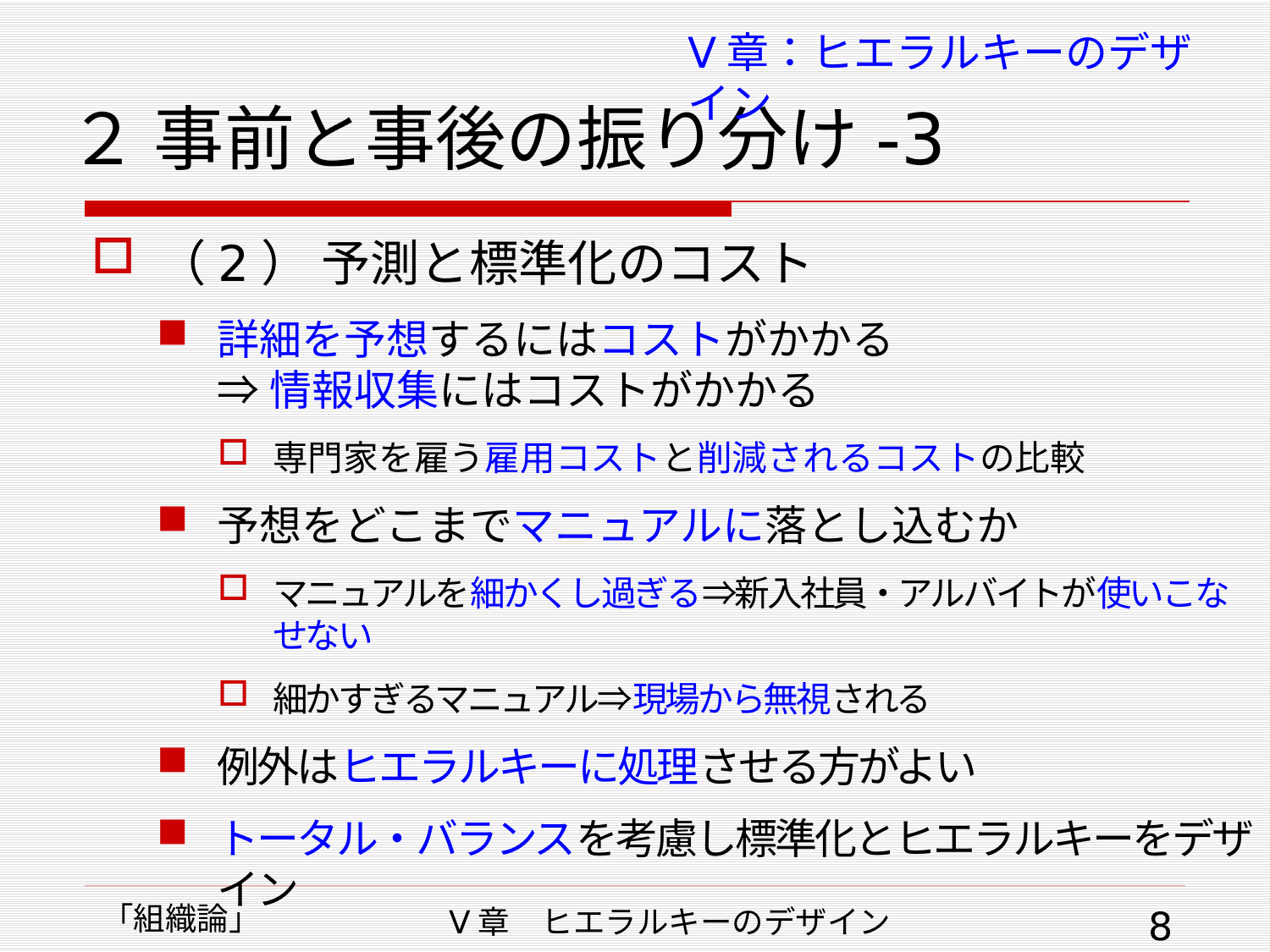

# ２ 事前と事後の振り分け-3
V章：ヒエラルキーのデザイン
（2） 予測と標準化のコスト
詳細を予想するにはコストがかかる
⇒ 情報収集にはコストがかかる
専門家を雇う雇用コストと削減されるコストの比較
予想をどこまでマニュアルに落とし込むか
マニュアルを細かくし過ぎる⇒新入社員・アルバイトが使いこなせない
細かすぎるマニュアル⇒現場から無視される
例外はヒエラルキーに処理させる方がよい
トータル・バランスを考慮し標準化とヒエラルキーをデザイン
「組織論」
V章　ヒエラルキーのデザイン
8